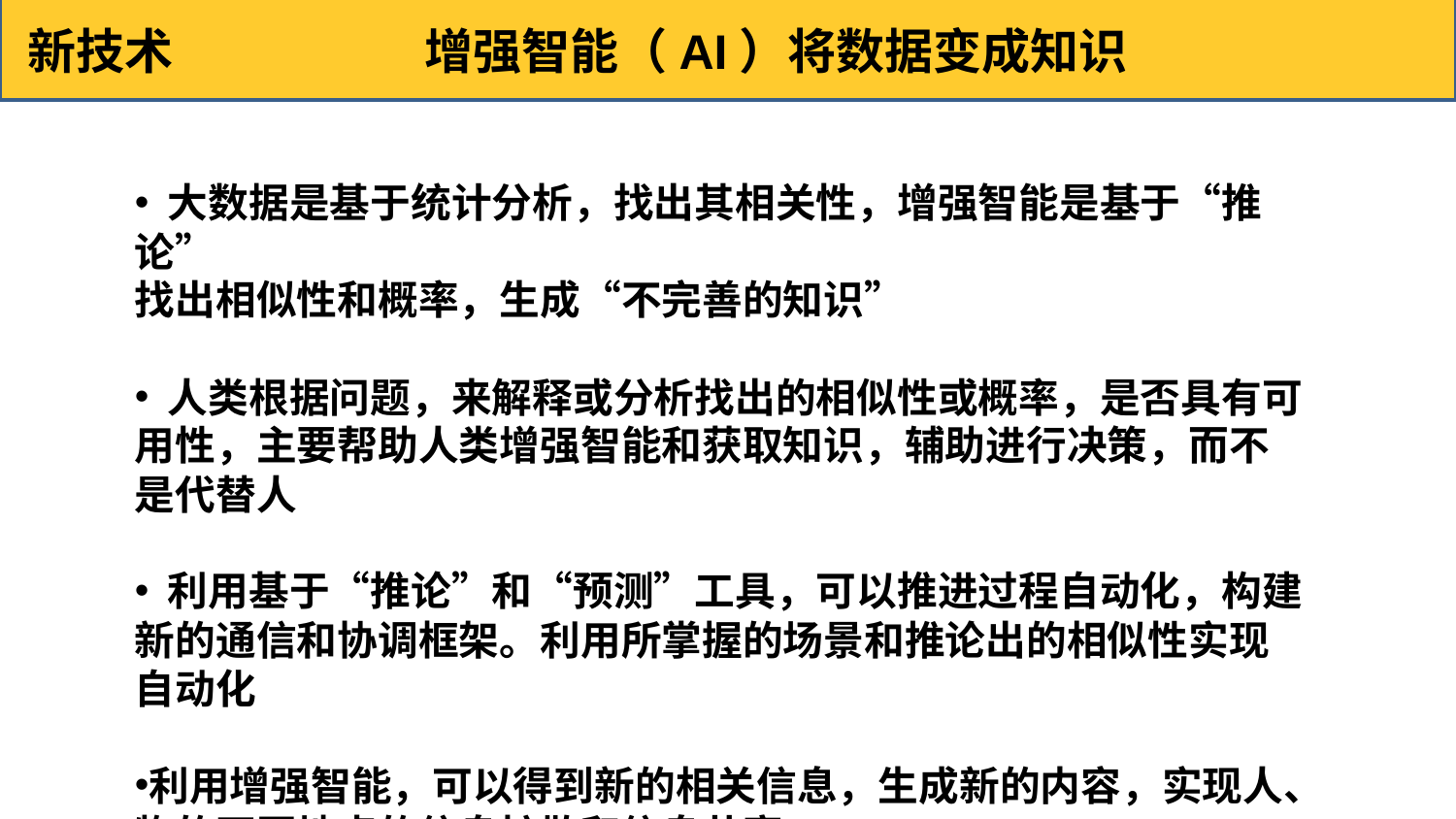

新技术                       增强智能（AI）将数据变成知识

 大数据是基于统计分析，找出其相关性，增强智能是基于“推论”
找出相似性和概率，生成“不完善的知识”

 人类根据问题，来解释或分析找出的相似性或概率，是否具有可用性，主要帮助人类增强智能和获取知识，辅助进行决策，而不是代替人

 利用基于“推论”和“预测”工具，可以推进过程自动化，构建新的通信和协调框架。利用所掌握的场景和推论出的相似性实现自动化

利用增强智能，可以得到新的相关信息，生成新的内容，实现人、物的不同地点的信息扩散和信息共享
37